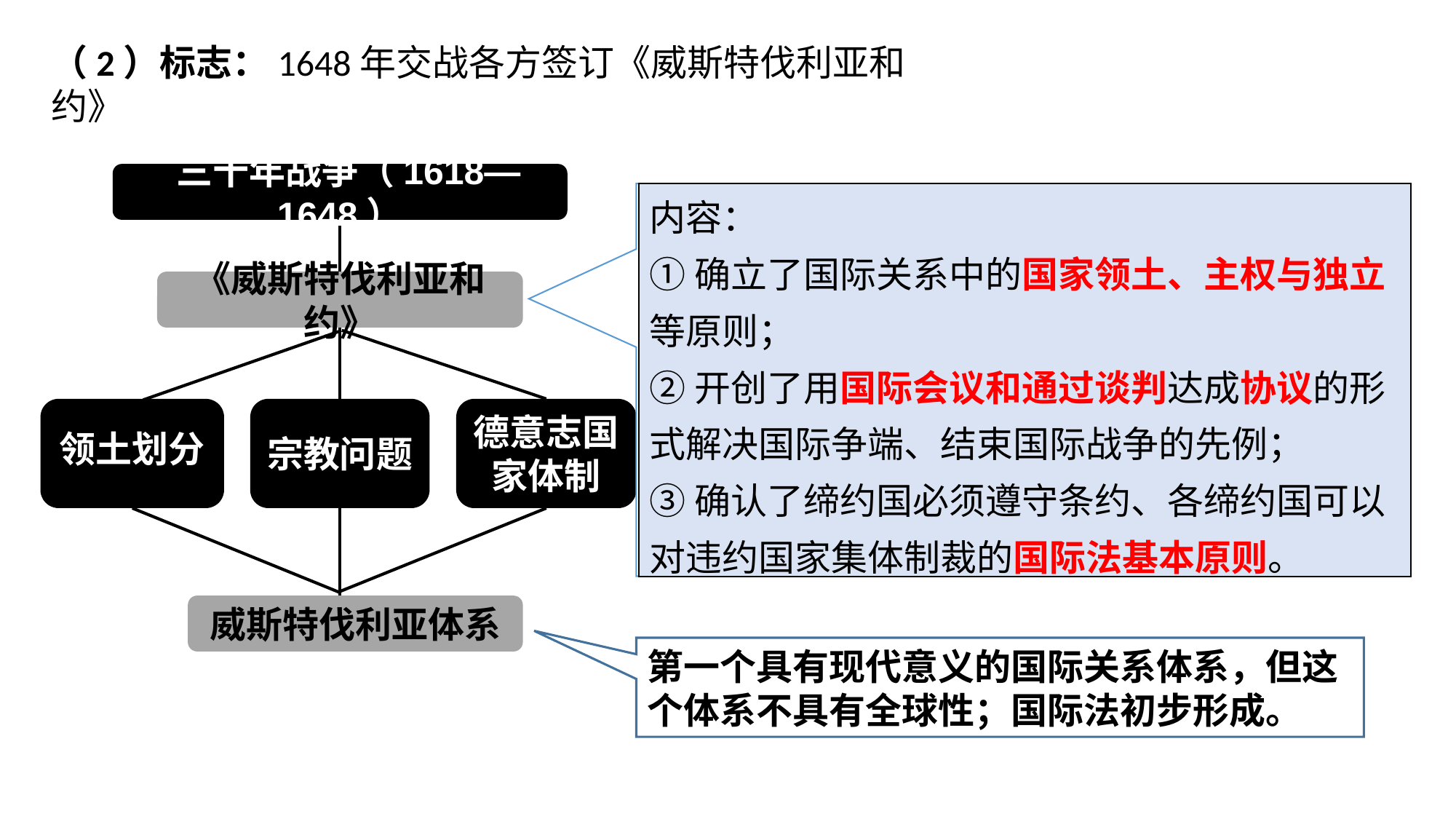

（2）标志：1648年交战各方签订《威斯特伐利亚和约》
 三十年战争（1618—1648）
    所有罗马帝国的选侯、邦君和各邦,应根据本协议确定和确认享有他们自古以来的权利、特权、自由、优患、自由行使领土权,不论是宗教的,还是政治的或是礼遇性的权利,因而他们永远不能,也不应受到任何人以任何借口进行的骚扰。……参加协议的所有各方应有义务保卫和保护本和约的每项条款不受任何人的侵犯,不论其信奉何宗教…
内容：
①确立了国际关系中的国家领土、主权与独立等原则；
②开创了用国际会议和通过谈判达成协议的形式解决国际争端、结束国际战争的先例；
③确认了缔约国必须遵守条约、各缔约国可以对违约国家集体制裁的国际法基本原则。
《威斯特伐利亚和约》

领土划分

宗教问题
德意志国家体制
威斯特伐利亚体系
第一个具有现代意义的国际关系体系，但这个体系不具有全球性；国际法初步形成。